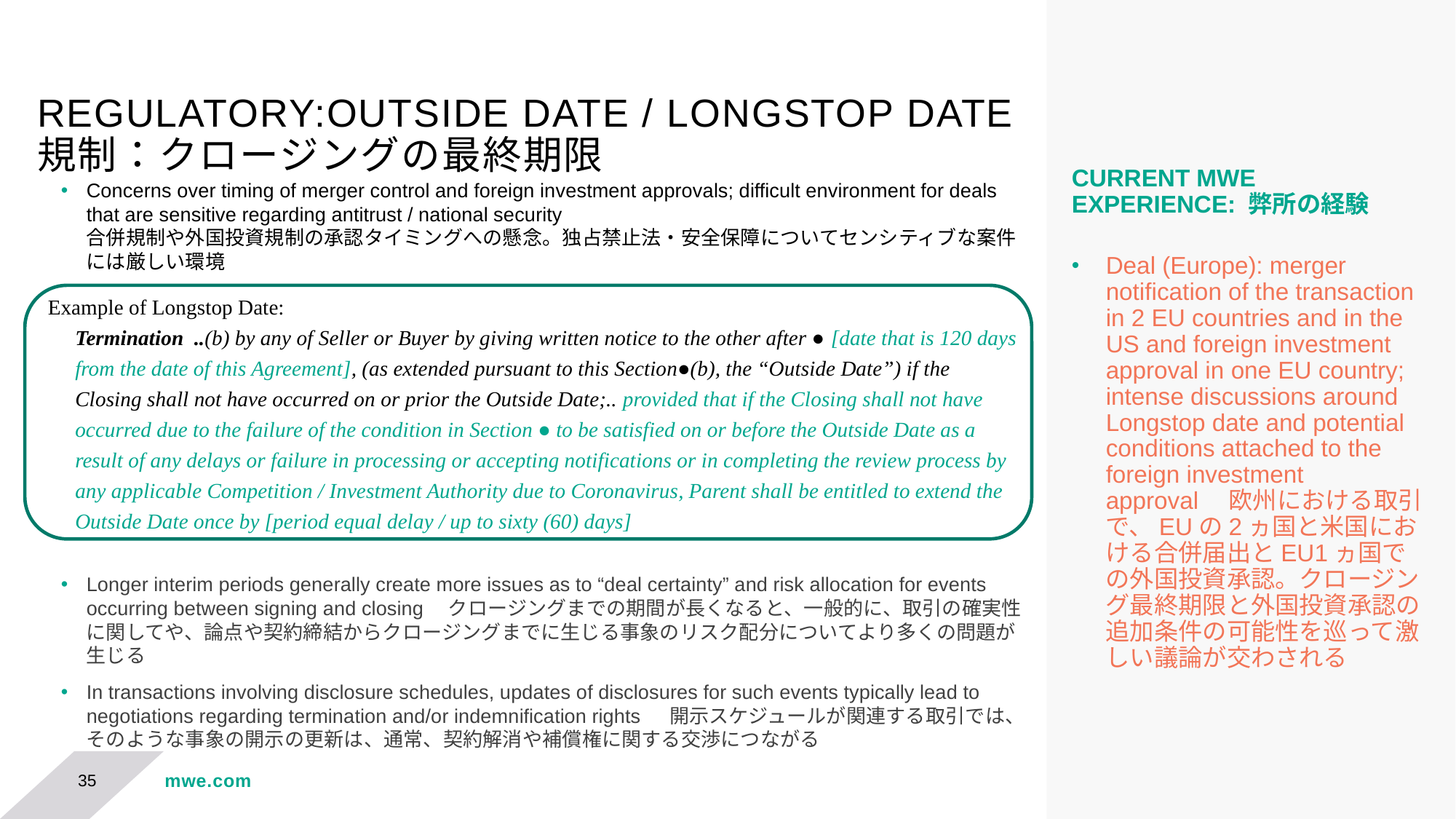

# REGULATORY:OUTSIDE DATE / LONGSTOP DATE 規制：クロージングの最終期限
CURRENT MWE EXPERIENCE: 弊所の経験
Concerns over timing of merger control and foreign investment approvals; difficult environment for deals that are sensitive regarding antitrust / national security　
合併規制や外国投資規制の承認タイミングへの懸念。独占禁止法・安全保障についてセンシティブな案件には厳しい環境

Longer interim periods generally create more issues as to “deal certainty” and risk allocation for events occurring between signing and closing　クロージングまでの期間が長くなると、一般的に、取引の確実性に関してや、論点や契約締結からクロージングまでに生じる事象のリスク配分についてより多くの問題が生じる
In transactions involving disclosure schedules, updates of disclosures for such events typically lead to negotiations regarding termination and/or indemnification rights　 開示スケジュールが関連する取引では、そのような事象の開示の更新は、通常、契約解消や補償権に関する交渉につながる
Deal (Europe): merger notification of the transaction in 2 EU countries and in the US and foreign investment approval in one EU country; intense discussions around Longstop date and potential conditions attached to the foreign investment approval　欧州における取引で、EUの2ヵ国と米国における合併届出とEU1ヵ国での外国投資承認。クロージング最終期限と外国投資承認の追加条件の可能性を巡って激しい議論が交わされる

Example of Longstop Date:
Termination  ..(b) by any of Seller or Buyer by giving written notice to the other after ● [date that is 120 days from the date of this Agreement], (as extended pursuant to this Section●(b), the “Outside Date”) if the Closing shall not have occurred on or prior the Outside Date;.. provided that if the Closing shall not have occurred due to the failure of the condition in Section ● to be satisfied on or before the Outside Date as a result of any delays or failure in processing or accepting notifications or in completing the review process by any applicable Competition / Investment Authority due to Coronavirus, Parent shall be entitled to extend the Outside Date once by [period equal delay / up to sixty (60) days]

35